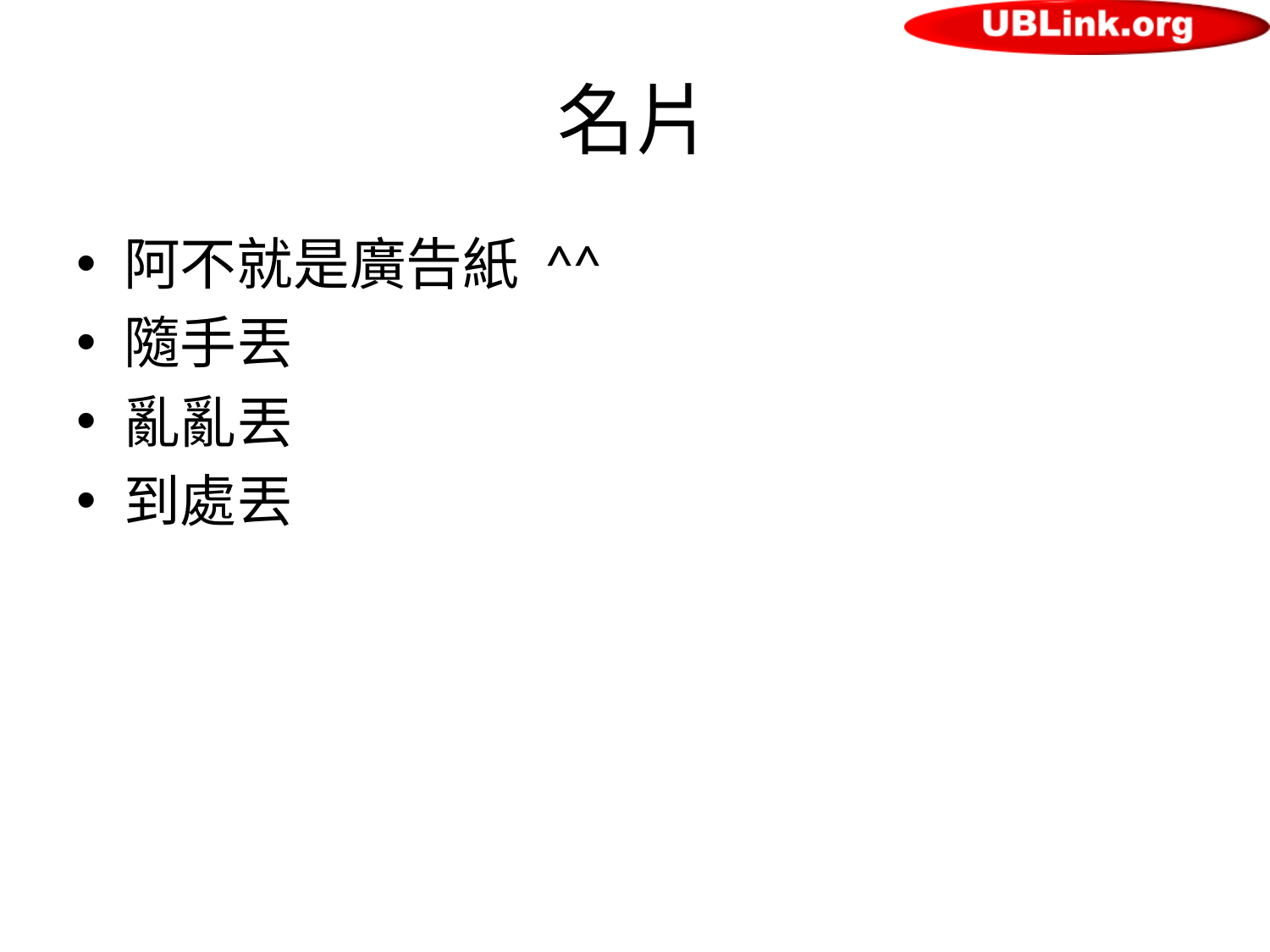

# 名片
阿不就是廣告紙 ^^
隨手丟
亂亂丟
到處丟